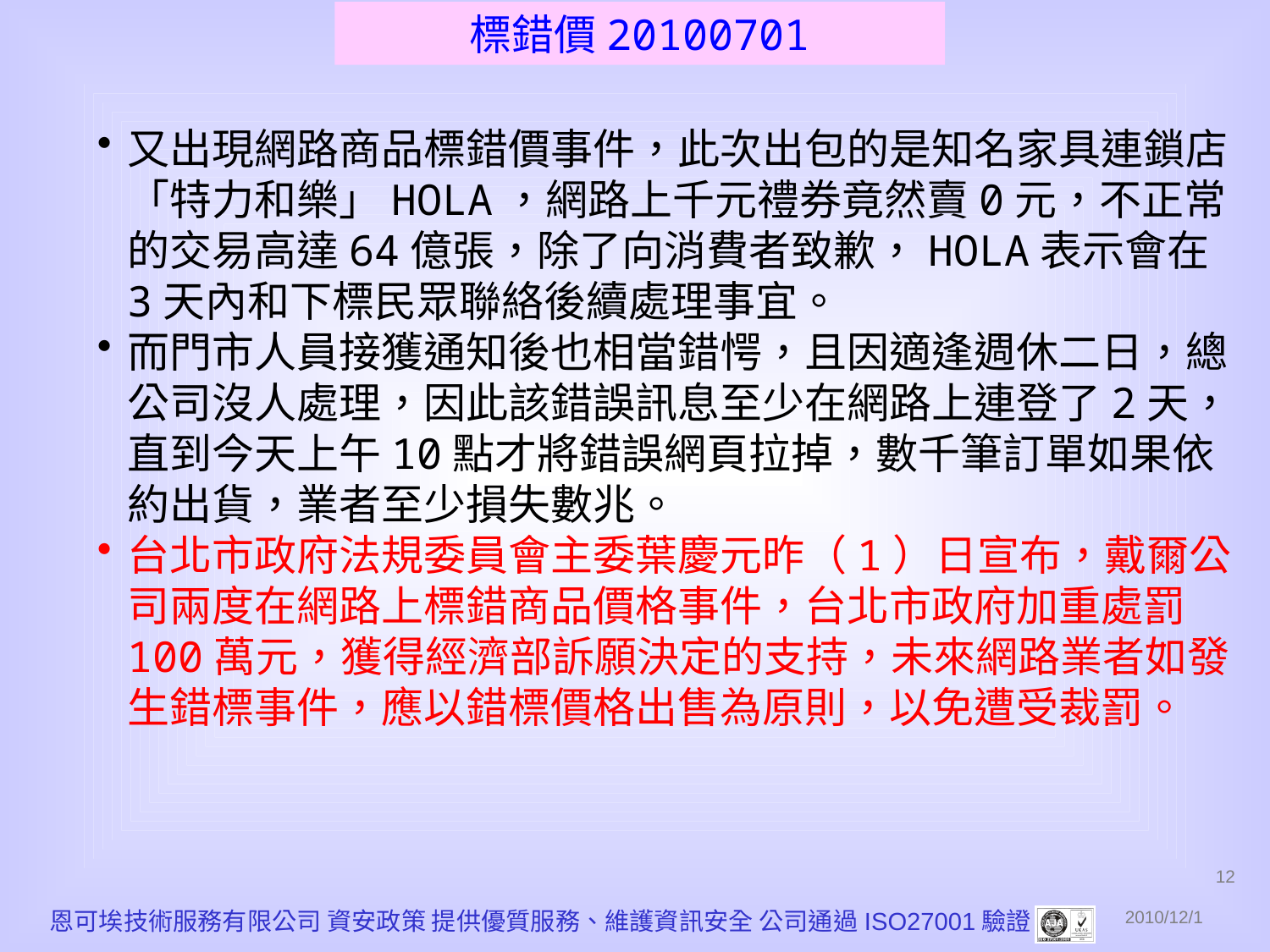

標錯價20100701
又出現網路商品標錯價事件，此次出包的是知名家具連鎖店「特力和樂」HOLA，網路上千元禮券竟然賣0元，不正常的交易高達64億張，除了向消費者致歉，HOLA表示會在3天內和下標民眾聯絡後續處理事宜。
而門市人員接獲通知後也相當錯愕，且因適逢週休二日，總公司沒人處理，因此該錯誤訊息至少在網路上連登了2天，直到今天上午10點才將錯誤網頁拉掉，數千筆訂單如果依約出貨，業者至少損失數兆。
台北市政府法規委員會主委葉慶元昨（1）日宣布，戴爾公司兩度在網路上標錯商品價格事件，台北市政府加重處罰100萬元，獲得經濟部訴願決定的支持，未來網路業者如發生錯標事件，應以錯標價格出售為原則，以免遭受裁罰。
12
恩可埃技術服務有限公司 資安政策 提供優質服務、維護資訊安全 公司通過ISO27001驗證
2010/12/1